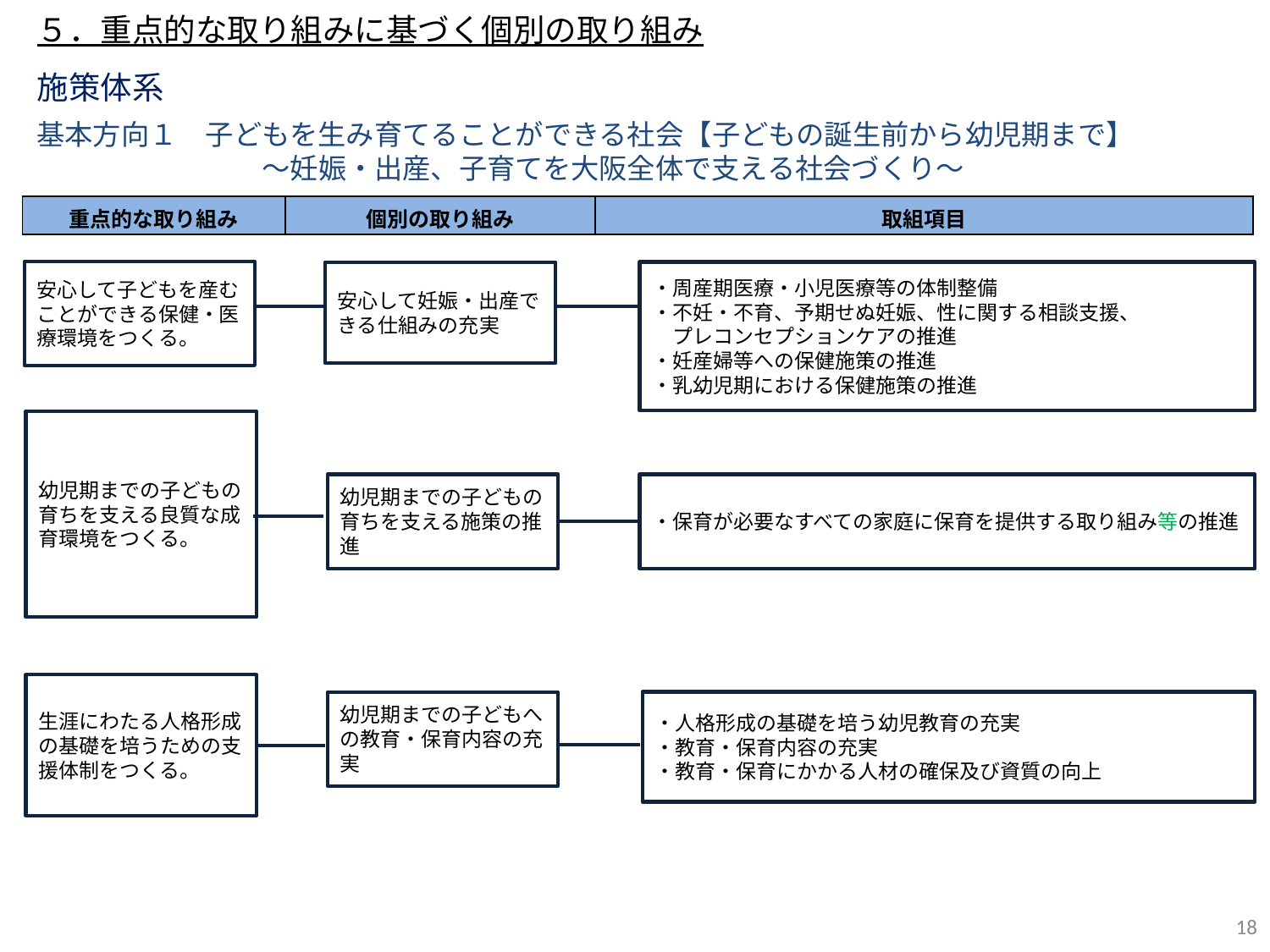

５．重点的な取り組みに基づく個別の取り組み
施策体系
基本方向１　子どもを生み育てることができる社会【子どもの誕生前から幼児期まで】
　　　　　　　　～妊娠・出産、子育てを大阪全体で支える社会づくり～
| 重点的な取り組み | 個別の取り組み | 取組項目 |
| --- | --- | --- |
安心して子どもを産むことができる保健・医療環境をつくる。
・周産期医療・小児医療等の体制整備
・不妊・不育、予期せぬ妊娠、性に関する相談支援、
　プレコンセプションケアの推進
・妊産婦等への保健施策の推進
・乳幼児期における保健施策の推進
安心して妊娠・出産できる仕組みの充実
幼児期までの子どもの育ちを支える良質な成育環境をつくる。
幼児期までの子どもの育ちを支える施策の推進
・保育が必要なすべての家庭に保育を提供する取り組み等の推進
生涯にわたる人格形成の基礎を培うための支援体制をつくる。
・人格形成の基礎を培う幼児教育の充実
・教育・保育内容の充実
・教育・保育にかかる人材の確保及び資質の向上
幼児期までの子どもへの教育・保育内容の充実
18